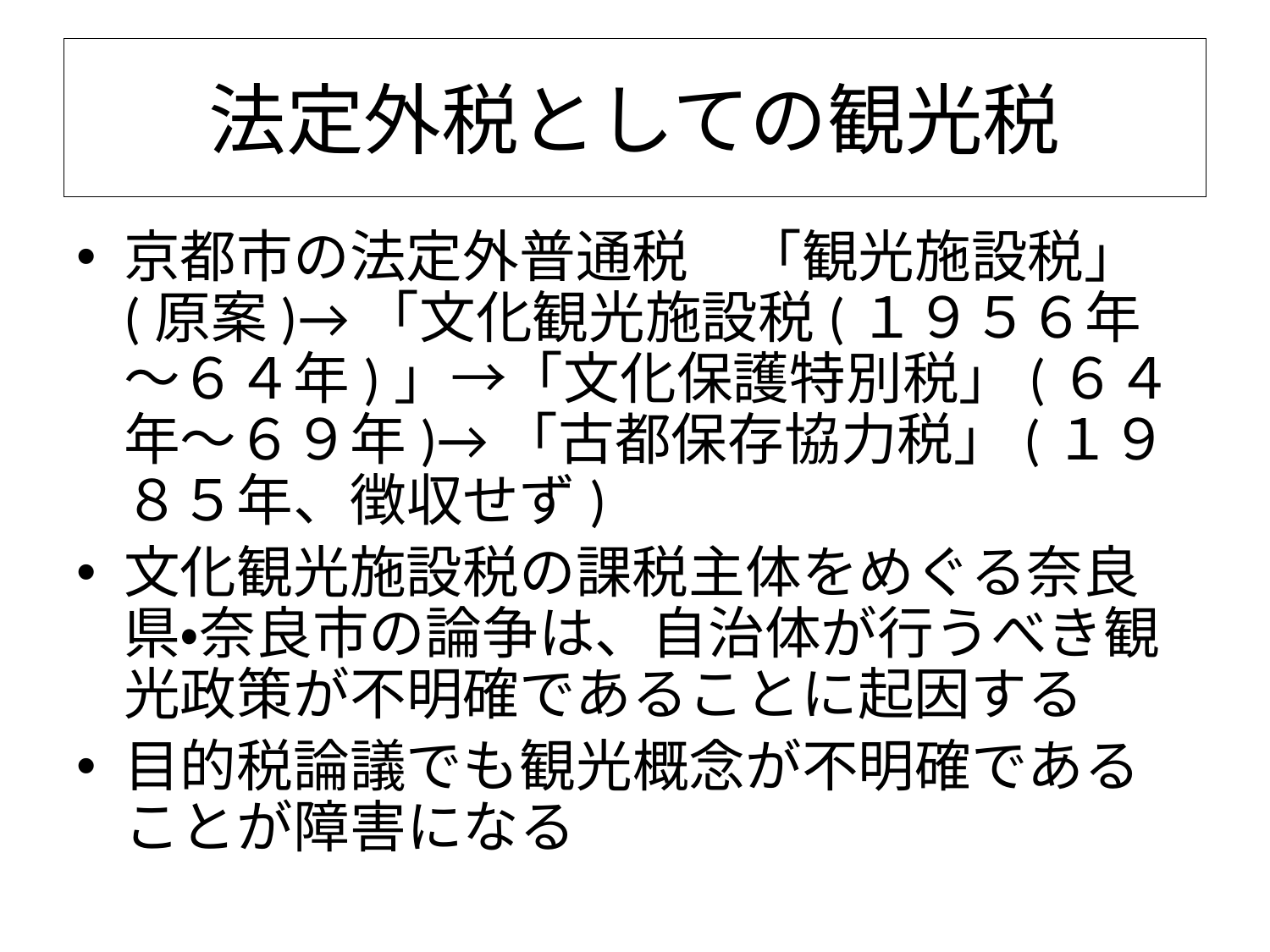

# 法定外税としての観光税
京都市の法定外普通税　「観光施設税」(原案)→「文化観光施設税(１９５６年～６４年)」→「文化保護特別税」(６４年～６９年)→「古都保存協力税」(１９８５年、徴収せず)
文化観光施設税の課税主体をめぐる奈良県・奈良市の論争は、自治体が行うべき観光政策が不明確であることに起因する
目的税論議でも観光概念が不明確であることが障害になる